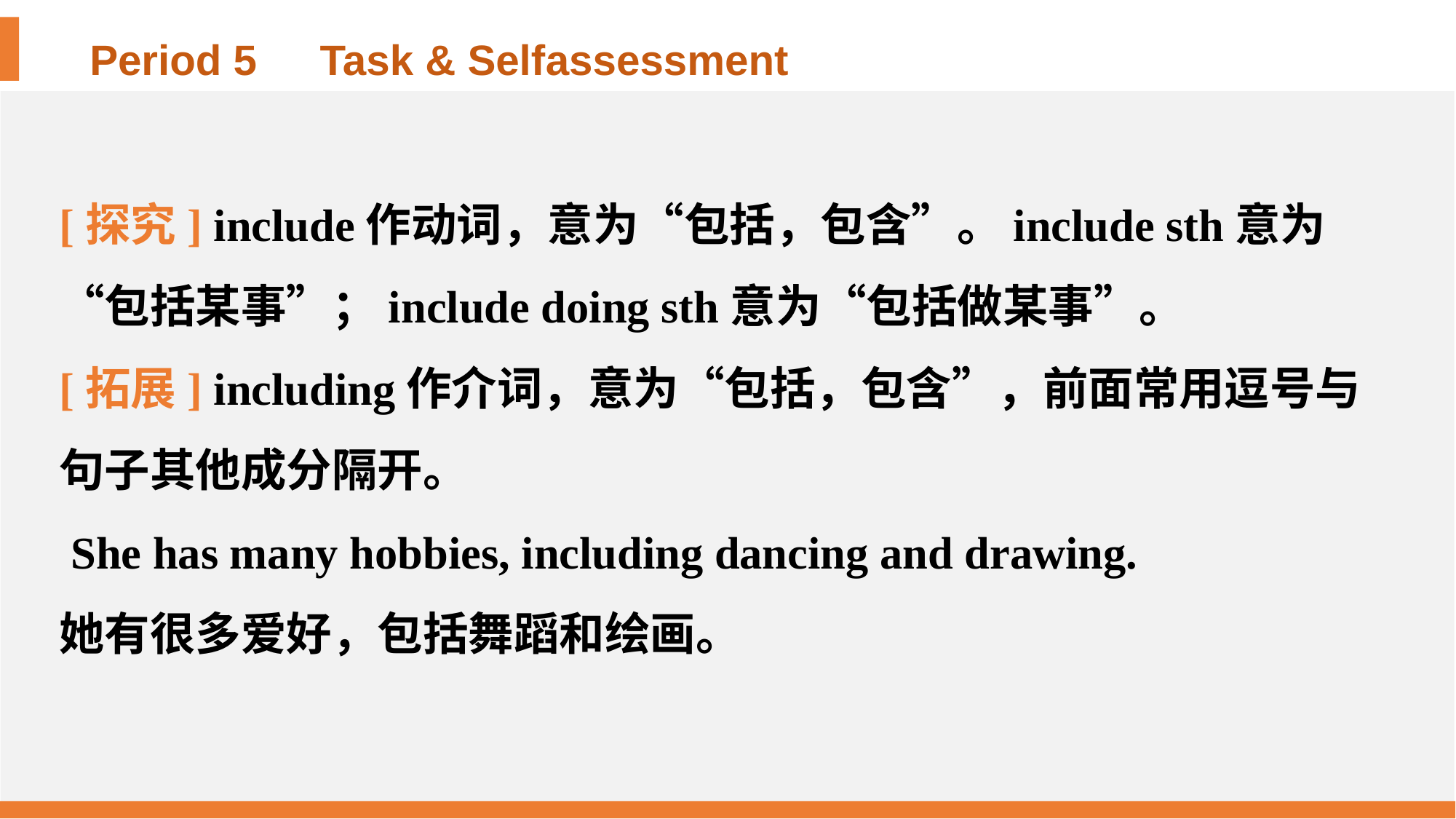

[探究] include作动词，意为“包括，包含”。include sth意为“包括某事”；include doing sth意为“包括做某事”。
[拓展] including作介词，意为“包括，包含”，前面常用逗号与句子其他成分隔开。
 She has many hobbies, including dancing and drawing.
她有很多爱好，包括舞蹈和绘画。